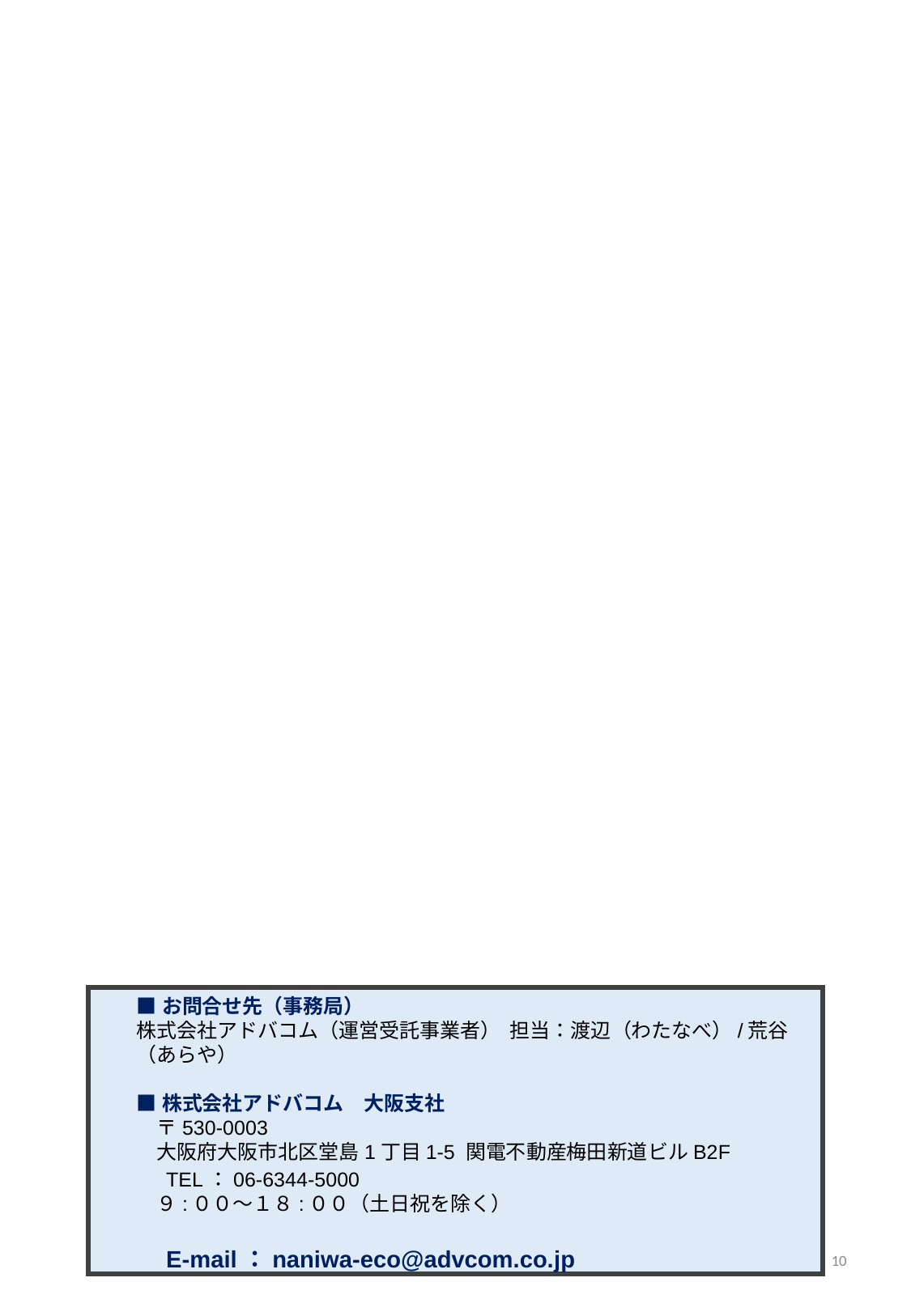

■お問合せ先（事務局）
株式会社アドバコム（運営受託事業者）  担当：渡辺（わたなべ）/荒谷（あらや）

■株式会社アドバコム　大阪支社
　〒530-0003
　大阪府大阪市北区堂島1丁目1-5 関電不動産梅田新道ビルB2F
　TEL：06-6344-5000
　９:００～１８:００（土日祝を除く）

　E-mail：naniwa-eco@advcom.co.jp

10